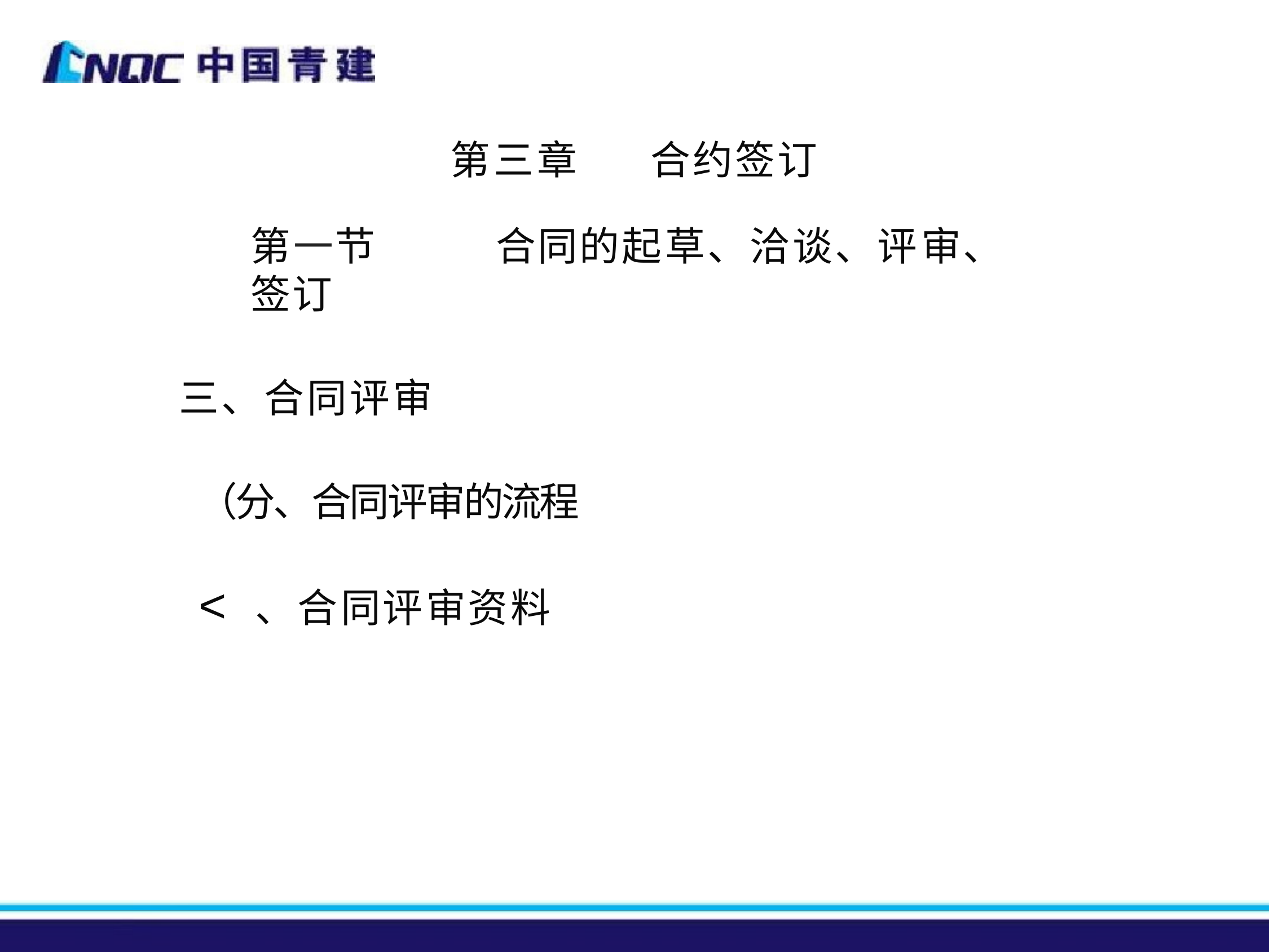

# 第三章	合约签订
第一节	合同的起草、洽谈、评审、签订

三、合同评审

（分、合同评审的流程

< 、合同评审资料